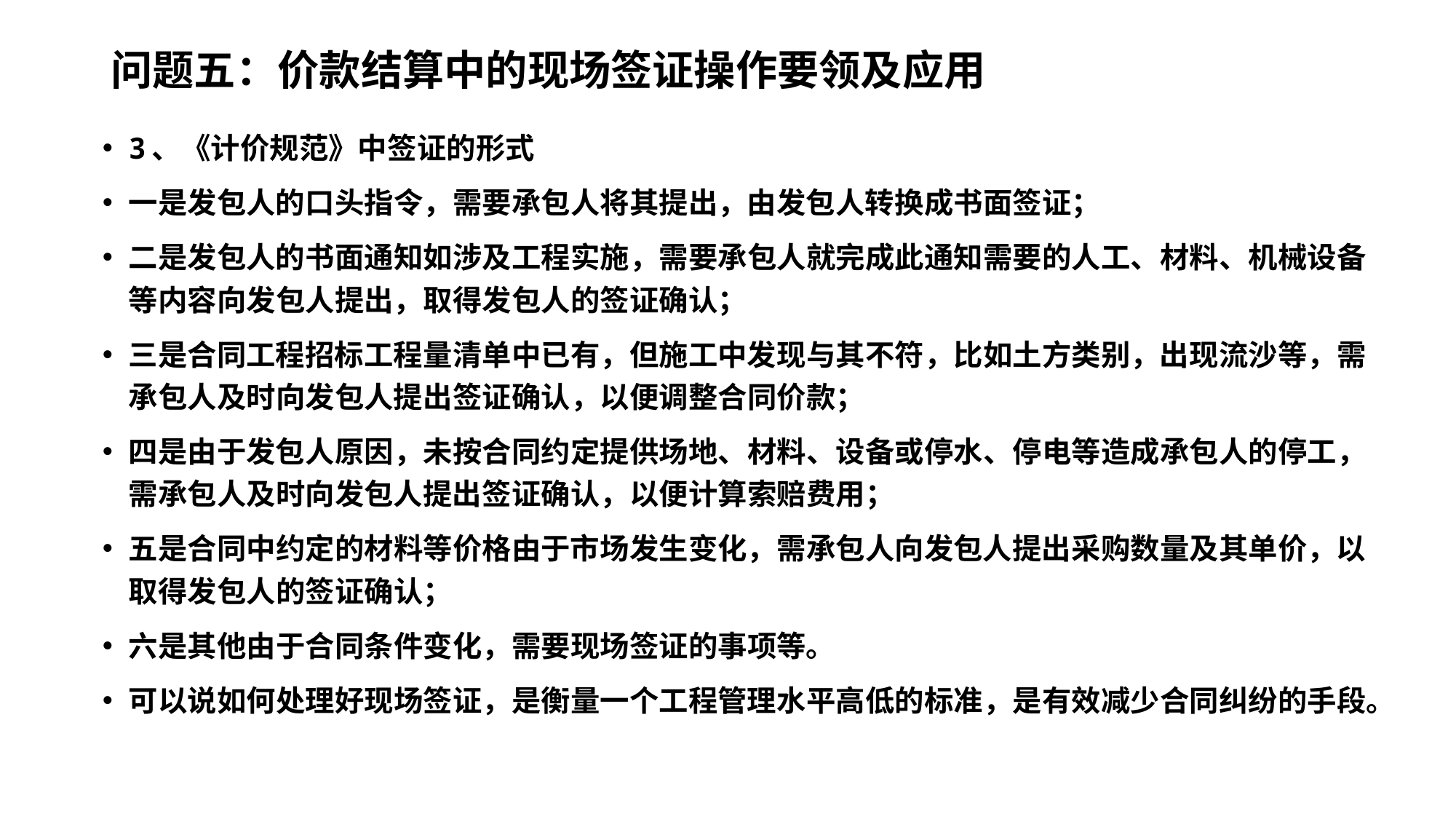

# 问题五：价款结算中的现场签证操作要领及应用
3、《计价规范》中签证的形式
一是发包人的口头指令，需要承包人将其提出，由发包人转换成书面签证；
二是发包人的书面通知如涉及工程实施，需要承包人就完成此通知需要的人工、材料、机械设备等内容向发包人提出，取得发包人的签证确认；
三是合同工程招标工程量清单中已有，但施工中发现与其不符，比如土方类别，出现流沙等，需承包人及时向发包人提出签证确认，以便调整合同价款；
四是由于发包人原因，未按合同约定提供场地、材料、设备或停水、停电等造成承包人的停工，需承包人及时向发包人提出签证确认，以便计算索赔费用；
五是合同中约定的材料等价格由于市场发生变化，需承包人向发包人提出采购数量及其单价，以取得发包人的签证确认；
六是其他由于合同条件变化，需要现场签证的事项等。
可以说如何处理好现场签证，是衡量一个工程管理水平高低的标准，是有效减少合同纠纷的手段。